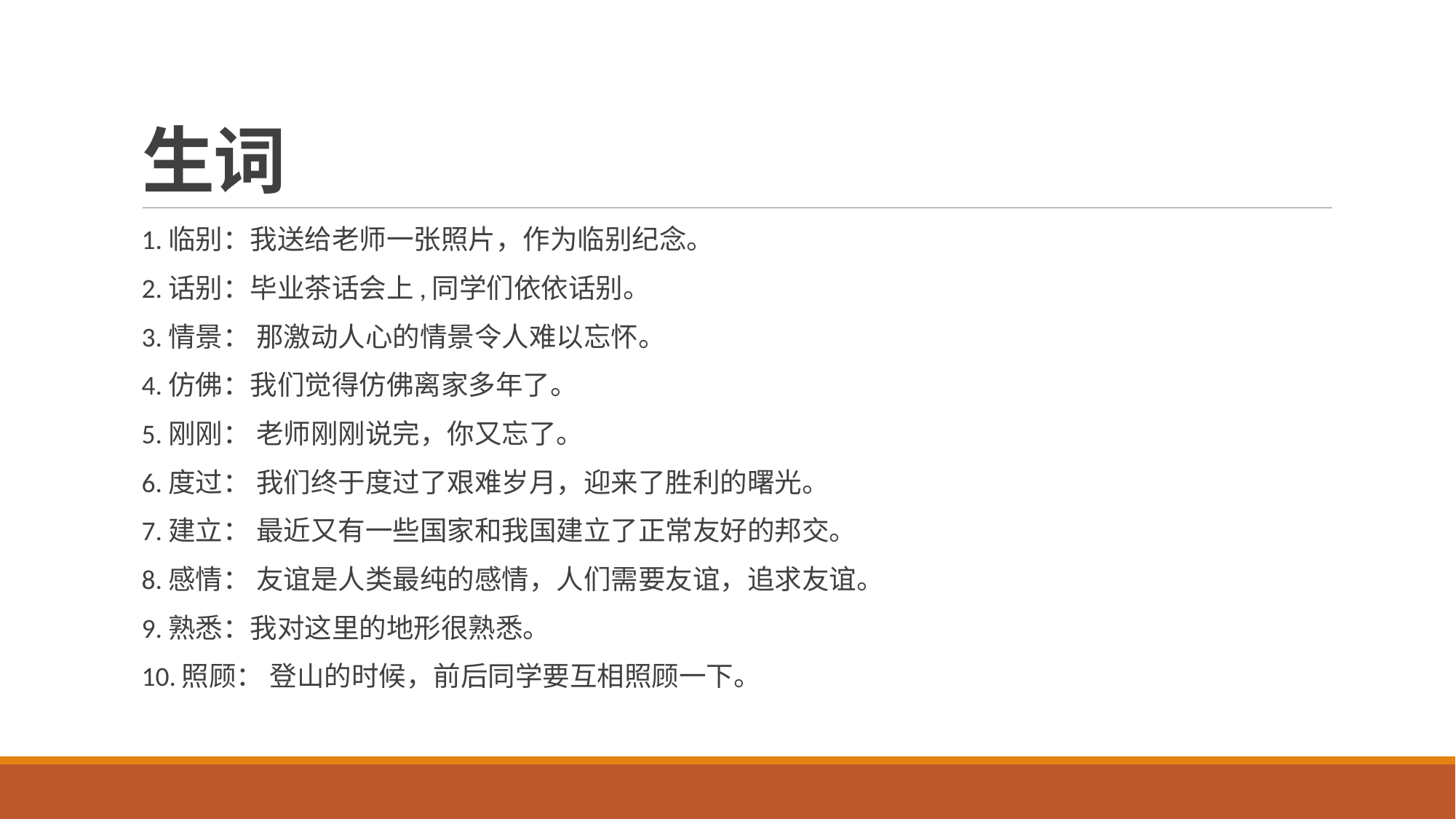

# 生词
1.临别：我送给老师一张照片，作为临别纪念。
2.话别：毕业茶话会上,同学们依依话别。
3.情景： 那激动人心的情景令人难以忘怀。
4.仿佛：我们觉得仿佛离家多年了。
5.刚刚： 老师刚刚说完，你又忘了。
6.度过： 我们终于度过了艰难岁月，迎来了胜利的曙光。
7.建立： 最近又有一些国家和我国建立了正常友好的邦交。
8.感情： 友谊是人类最纯的感情，人们需要友谊，追求友谊。
9.熟悉：我对这里的地形很熟悉。
10.照顾： 登山的时候，前后同学要互相照顾一下。